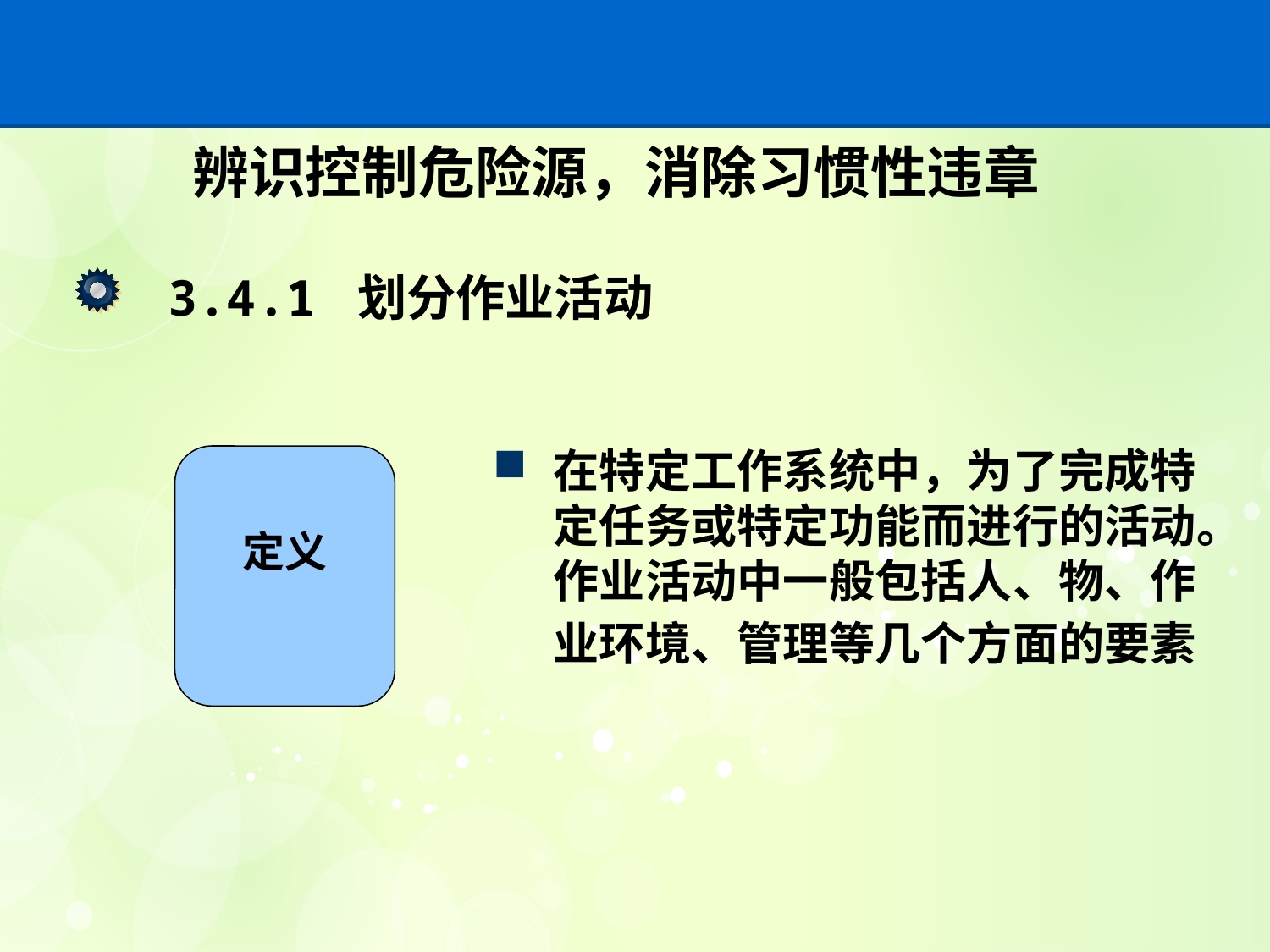

# 辨识控制危险源，消除习惯性违章
3.4.1 划分作业活动

在特定工作系统中，为了完成特定任务或特定功能而进行的活动。作业活动中一般包括人、物、作业环境、管理等几个方面的要素
定义